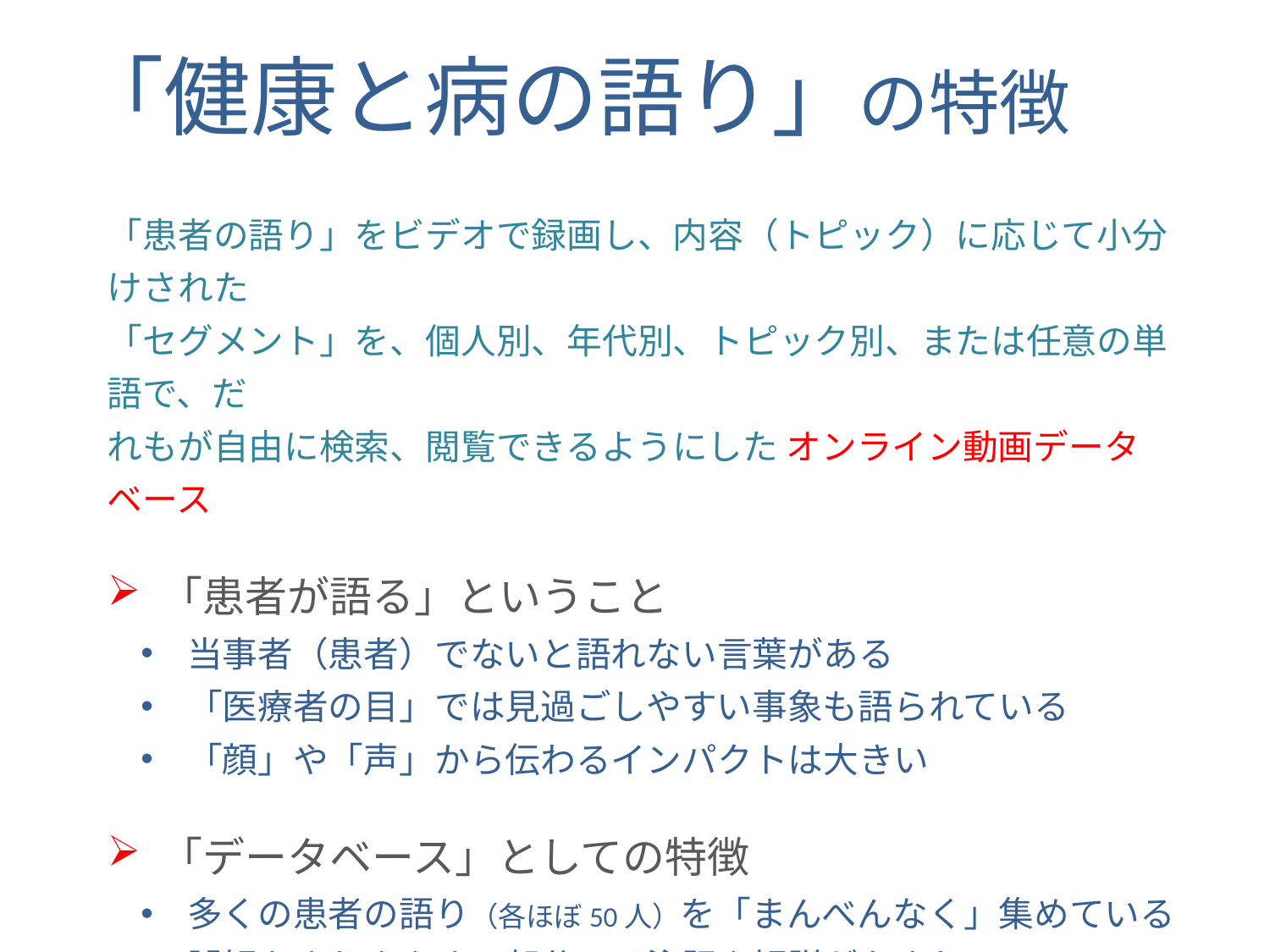

「健康と病の語り」の特徴
「患者の語り」をビデオで録画し、内容（トピック）に応じて小分けされた
「セグメント」を、個人別、年代別、トピック別、または任意の単語で、だ
れもが自由に検索、閲覧できるようにした オンライン動画データベース
 「患者が語る」ということ
 当事者（患者）でないと語れない言葉がある
 「医療者の目」では見過ごしやすい事象も語られている
 「顔」や「声」から伝わるインパクトは大きい
 「データベース」としての特徴
 多くの患者の語り（各ほぼ50人）を「まんべんなく」集めている
 誤解をまねきやすい部分には注記や解説がなされている
 各トピックに医学的な概要説明がある